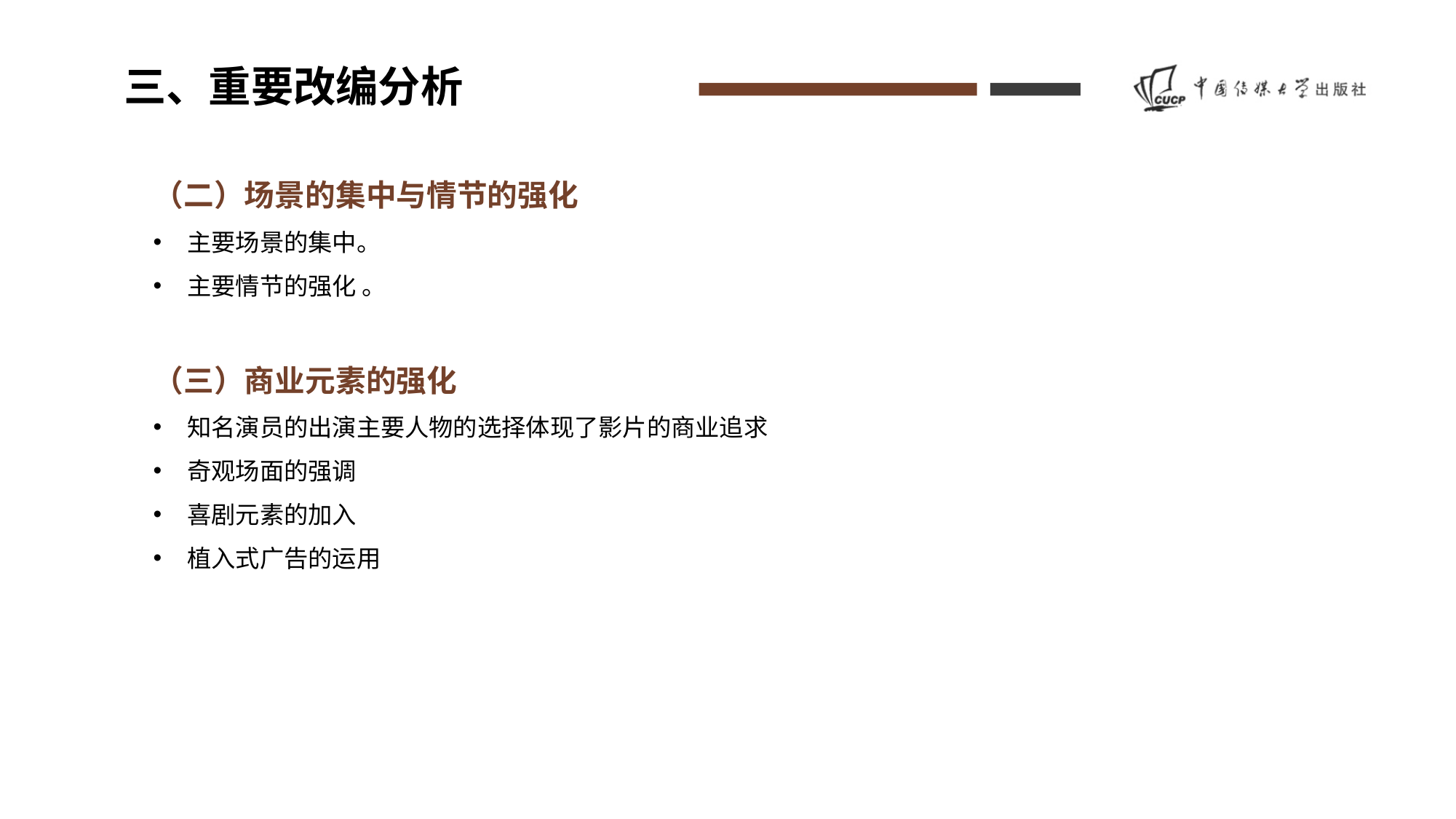

三、重要改编分析

（二）场景的集中与情节的强化
主要场景的集中。
主要情节的强化 。

（三）商业元素的强化
知名演员的出演主要人物的选择体现了影片的商业追求
奇观场面的强调
喜剧元素的加入
植入式广告的运用